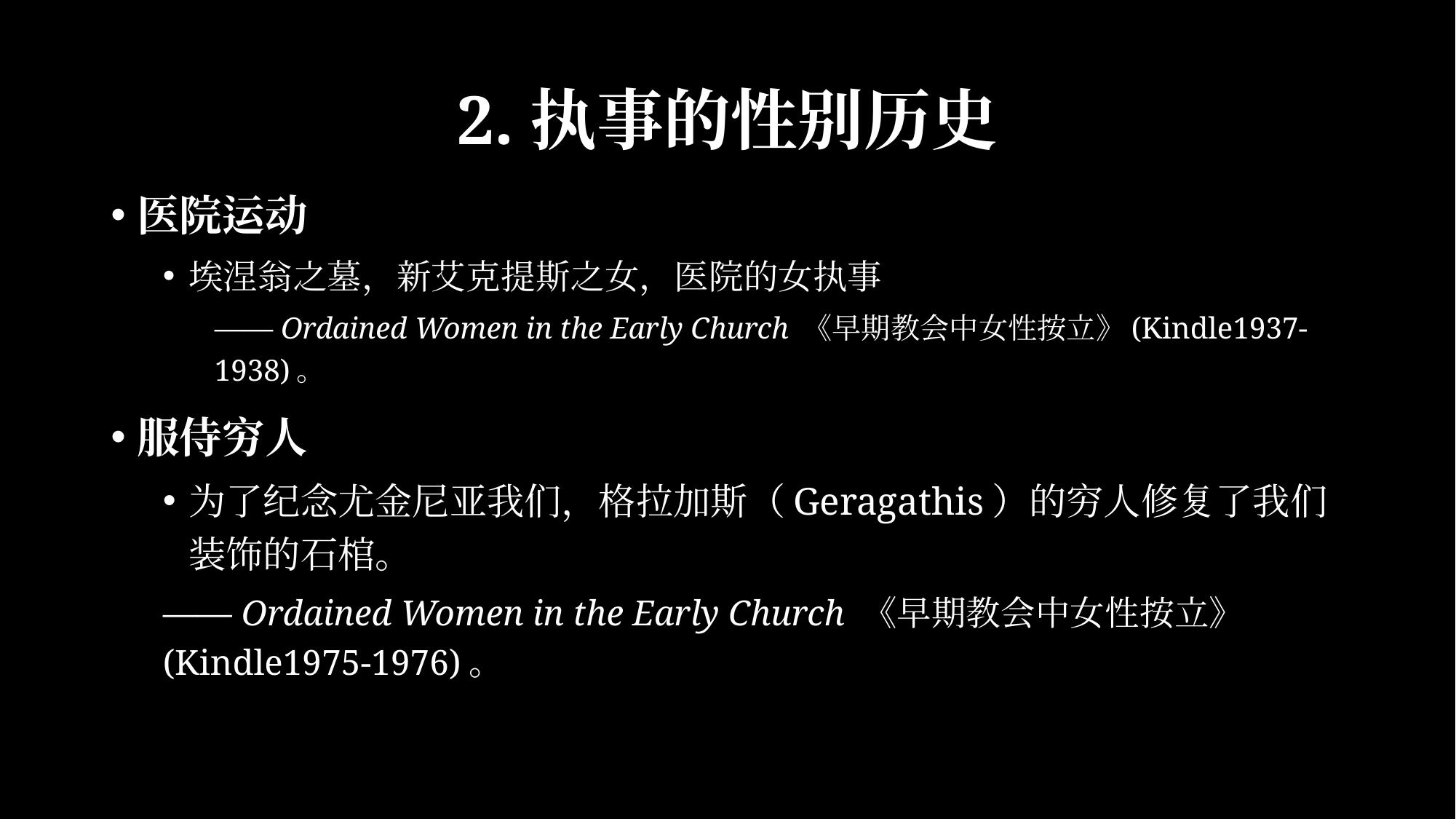

# 2.执事的性别历史
医院运动
埃涅翁之墓，新艾克提斯之女，医院的女执事
—— Ordained Women in the Early Church 《早期教会中女性按立》(Kindle1937-1938)。
服侍穷人
为了纪念尤金尼亚我们，格拉加斯（Geragathis）的穷人修复了我们装饰的石棺。
—— Ordained Women in the Early Church 《早期教会中女性按立》(Kindle1975-1976)。